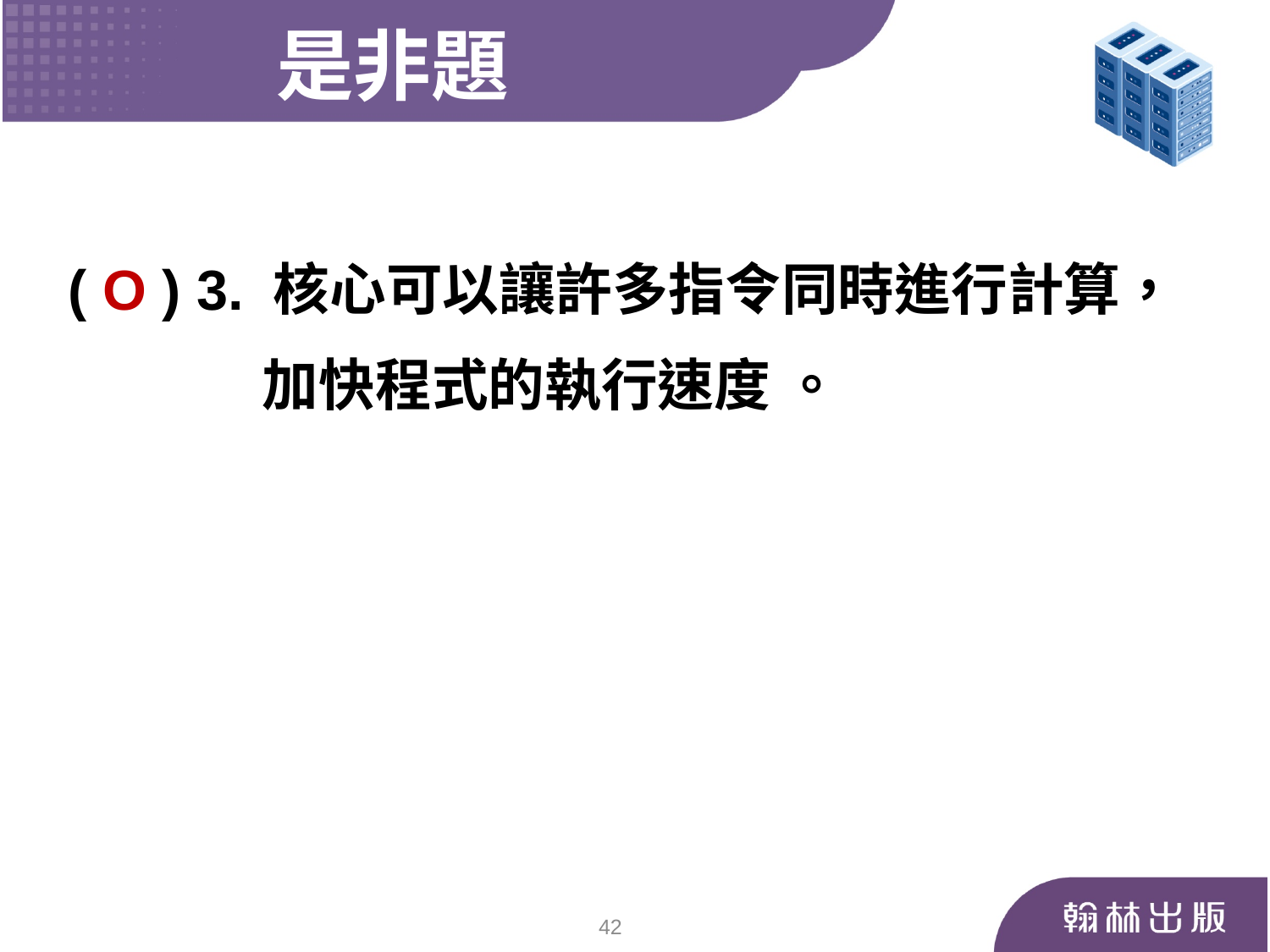

是非題
( O ) 3. 核心可以讓許多指令同時進行計算，
              加快程式的執行速度 。
42